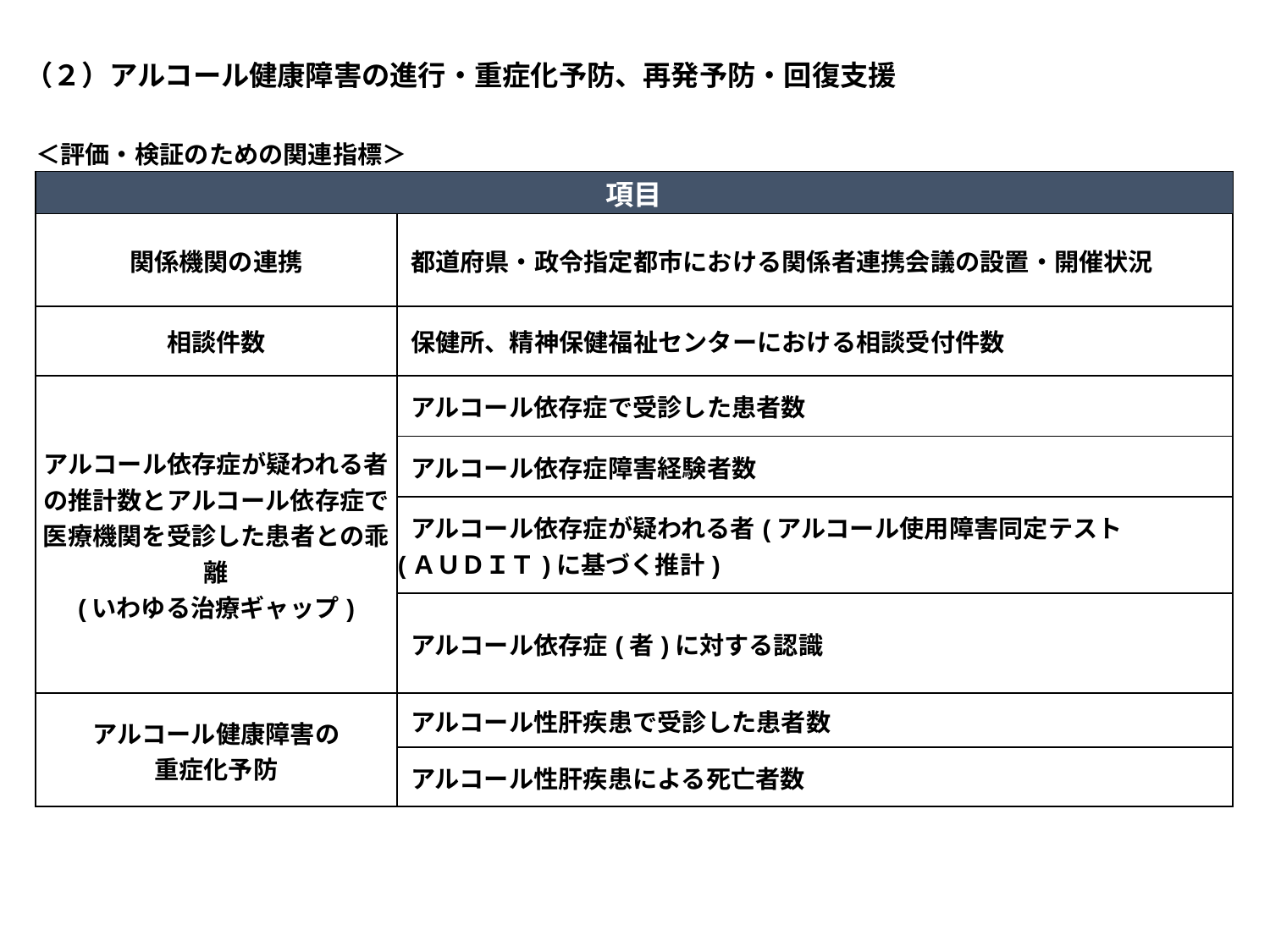

（２）アルコール健康障害の進行・重症化予防、再発予防・回復支援
| ＜評価・検証のための関連指標＞ |  |  |
| --- | --- | --- |
| 項目 |  |  |
| 関係機関の連携 | 都道府県・政令指定都市における関係者連携会議の設置・開催状況 |  |
| 相談件数 | 保健所、精神保健福祉センターにおける相談受付件数 |  |
| アルコール依存症が疑われる者の推計数とアルコール依存症で医療機関を受診した患者との乖離 (いわゆる治療ギャップ) | アルコール依存症で受診した患者数 |  |
|  | アルコール依存症障害経験者数 |  |
|  | アルコール依存症が疑われる者(アルコール使用障害同定テスト (ＡＵＤＩＴ)に基づく推計) |  |
|  | アルコール依存症(者)に対する認識 |  |
| アルコール健康障害の 重症化予防 | アルコール性肝疾患で受診した患者数 |  |
|  | アルコール性肝疾患による死亡者数 |  |